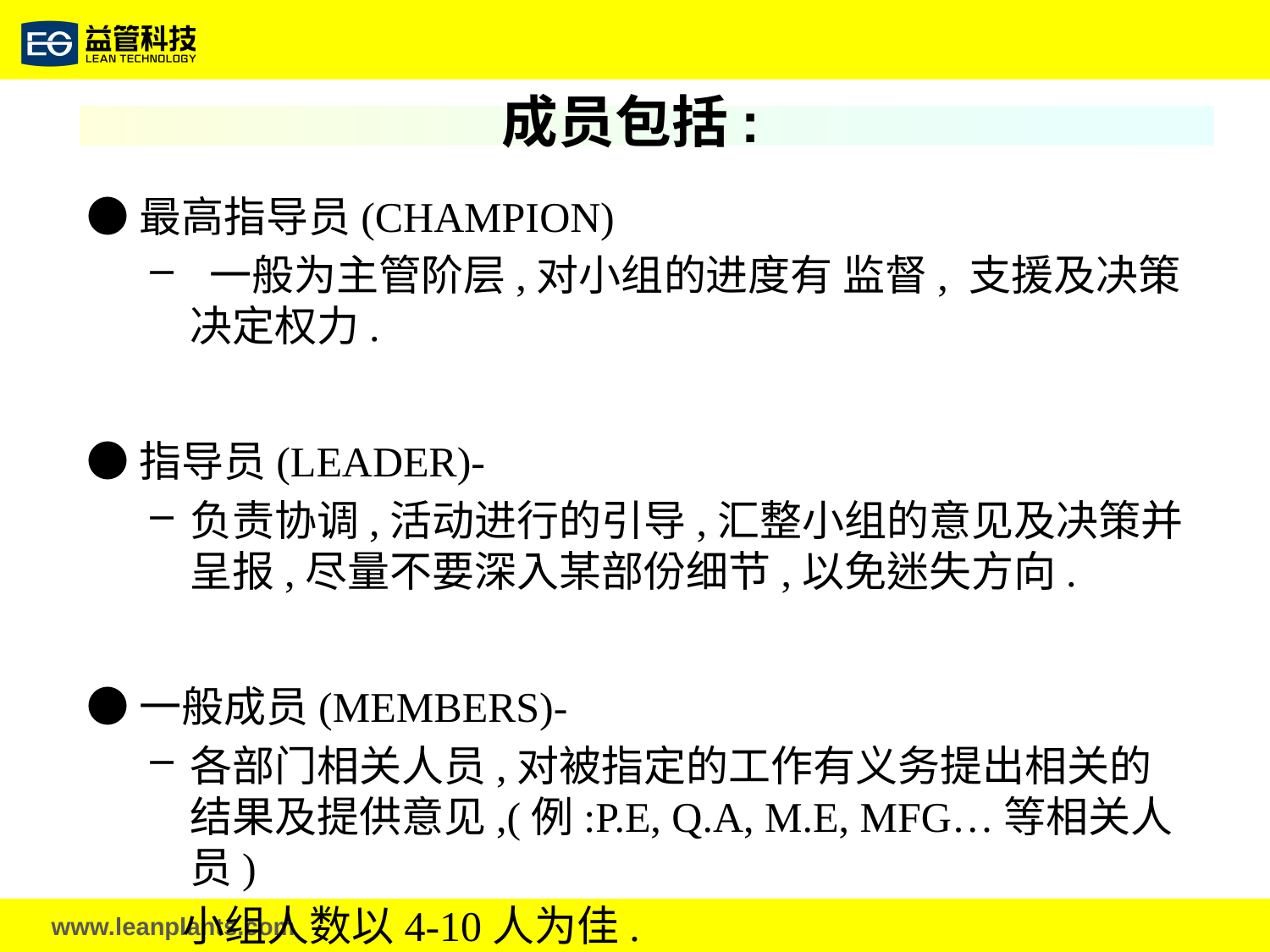

# 成员包括:
●最高指导员(CHAMPION)
 一般为主管阶层,对小组的进度有 监督, 支援及决策决定权力.

●指导员(LEADER)-
负责协调,活动进行的引导,汇整小组的意见及决策并呈报,尽量不要深入某部份细节,以免迷失方向.

●一般成员(MEMBERS)-
各部门相关人员,对被指定的工作有义务提出相关的结果及提供意见,(例:P.E, Q.A, M.E, MFG…等相关人员)
         小组人数以4-10人为佳.
38